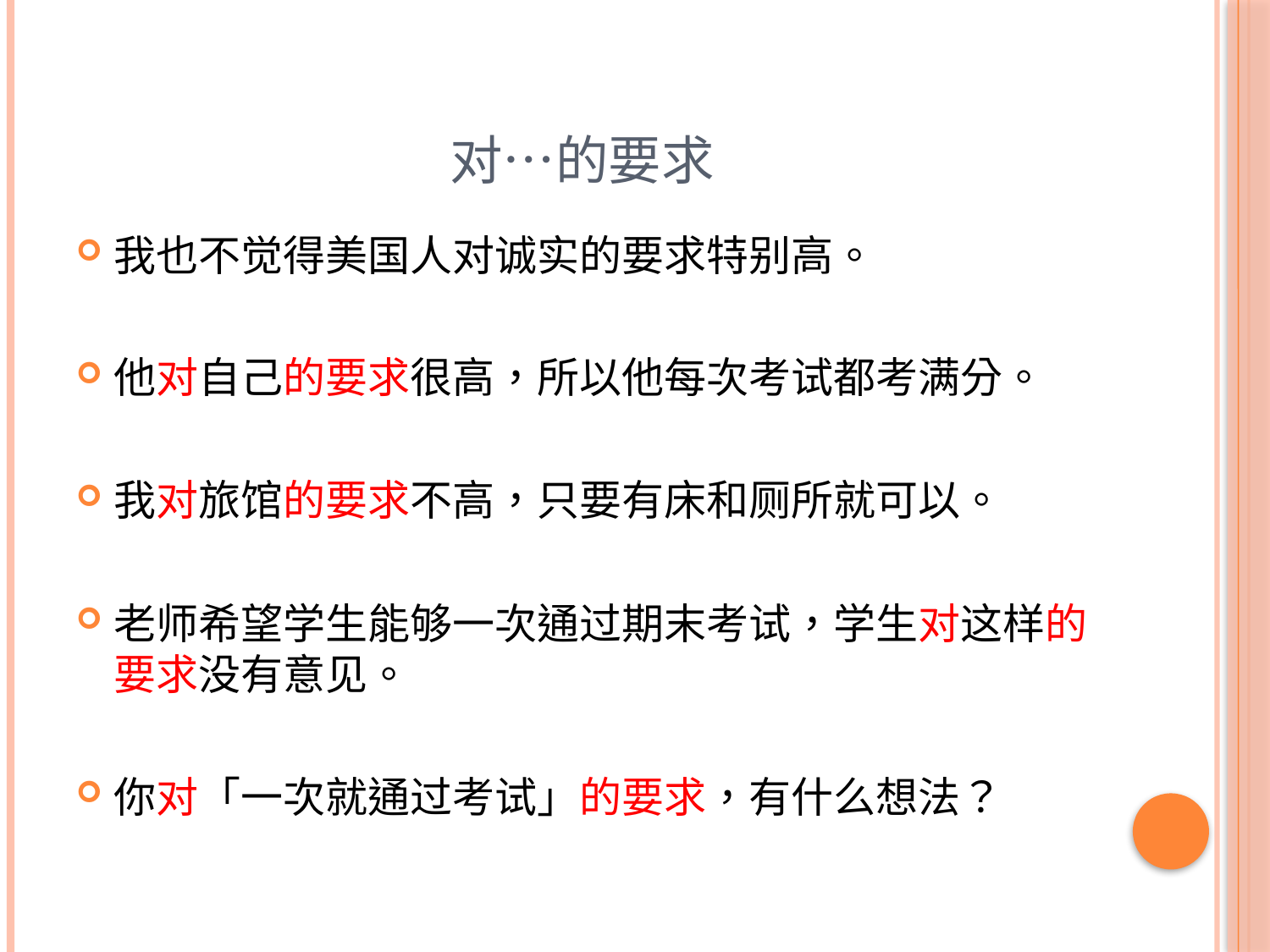

# 对…的要求
我也不觉得美国人对诚实的要求特别高。

他对自己的要求很高，所以他每次考试都考满分。

我对旅馆的要求不高，只要有床和厕所就可以。

老师希望学生能够一次通过期末考试，学生对这样的要求没有意见。

你对「一次就通过考试」的要求，有什么想法？